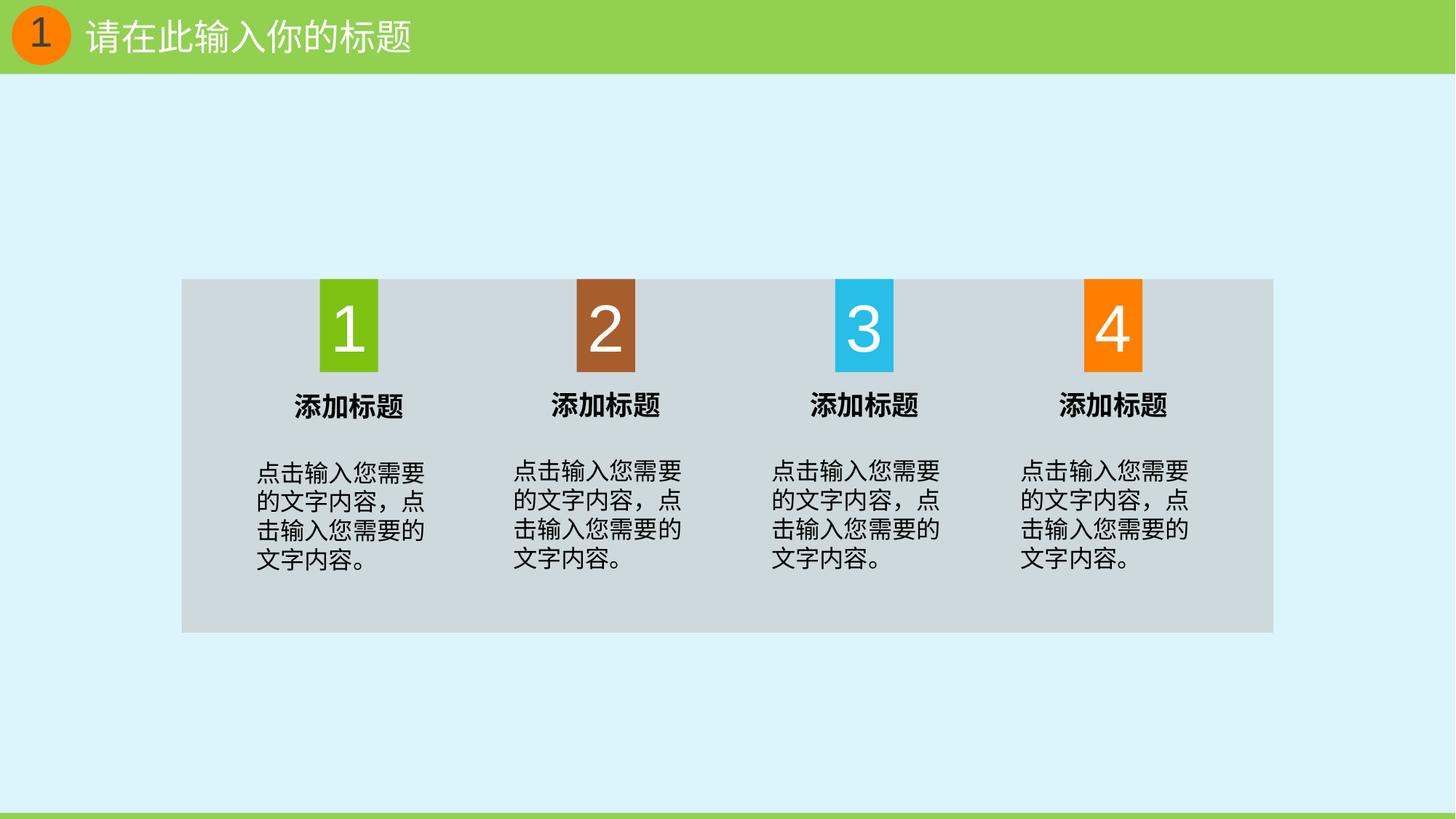

1

请在此输入你的标题

1
2
3
4
添加标题
添加标题
添加标题
添加标题
点击输入您需要的文字内容，点击输入您需要的文字内容。
点击输入您需要的文字内容，点击输入您需要的文字内容。
点击输入您需要的文字内容，点击输入您需要的文字内容。
点击输入您需要的文字内容，点击输入您需要的文字内容。